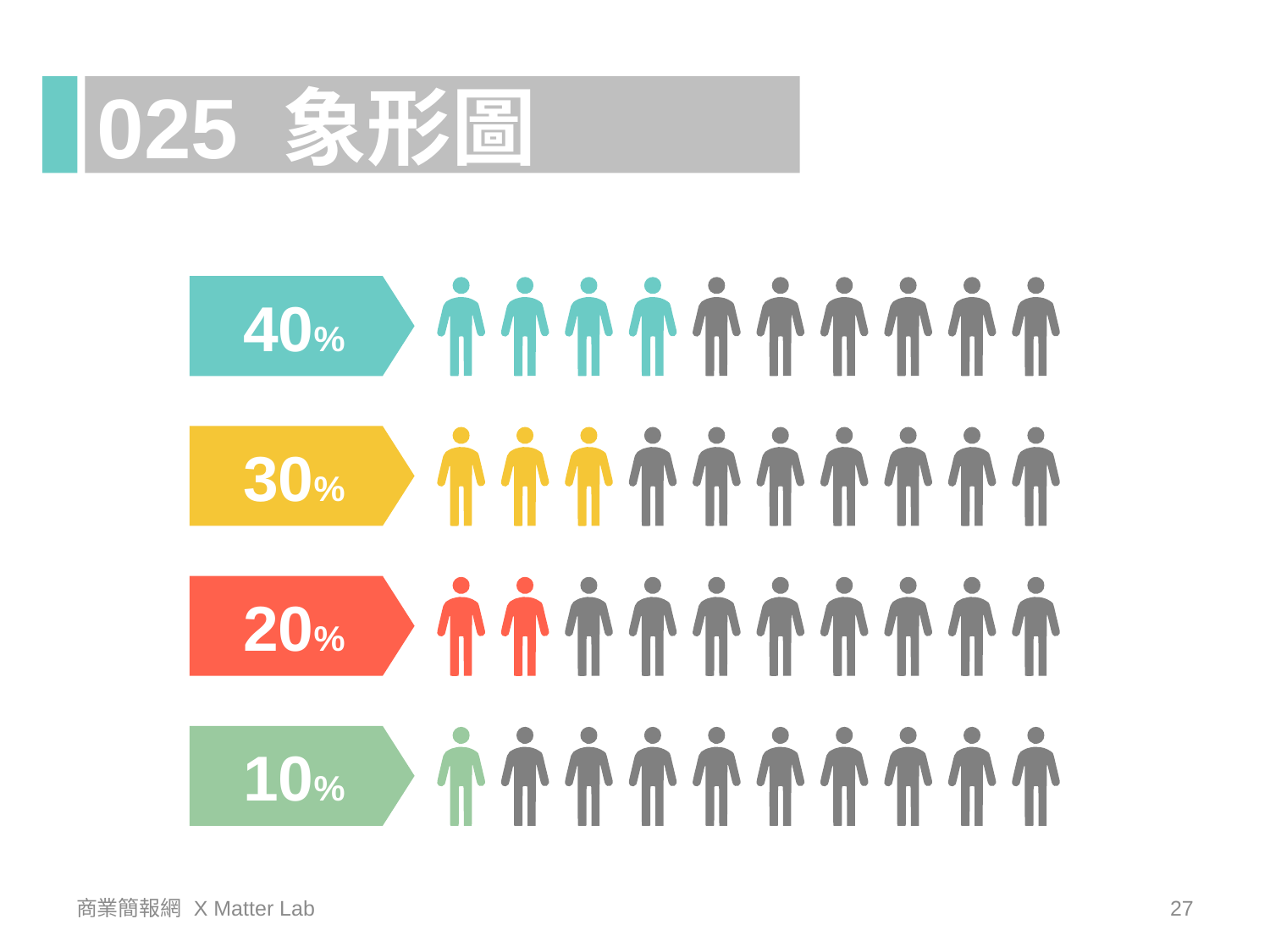

025 象形圖
40%

30%

20%

10%

商業簡報網 X Matter Lab
27